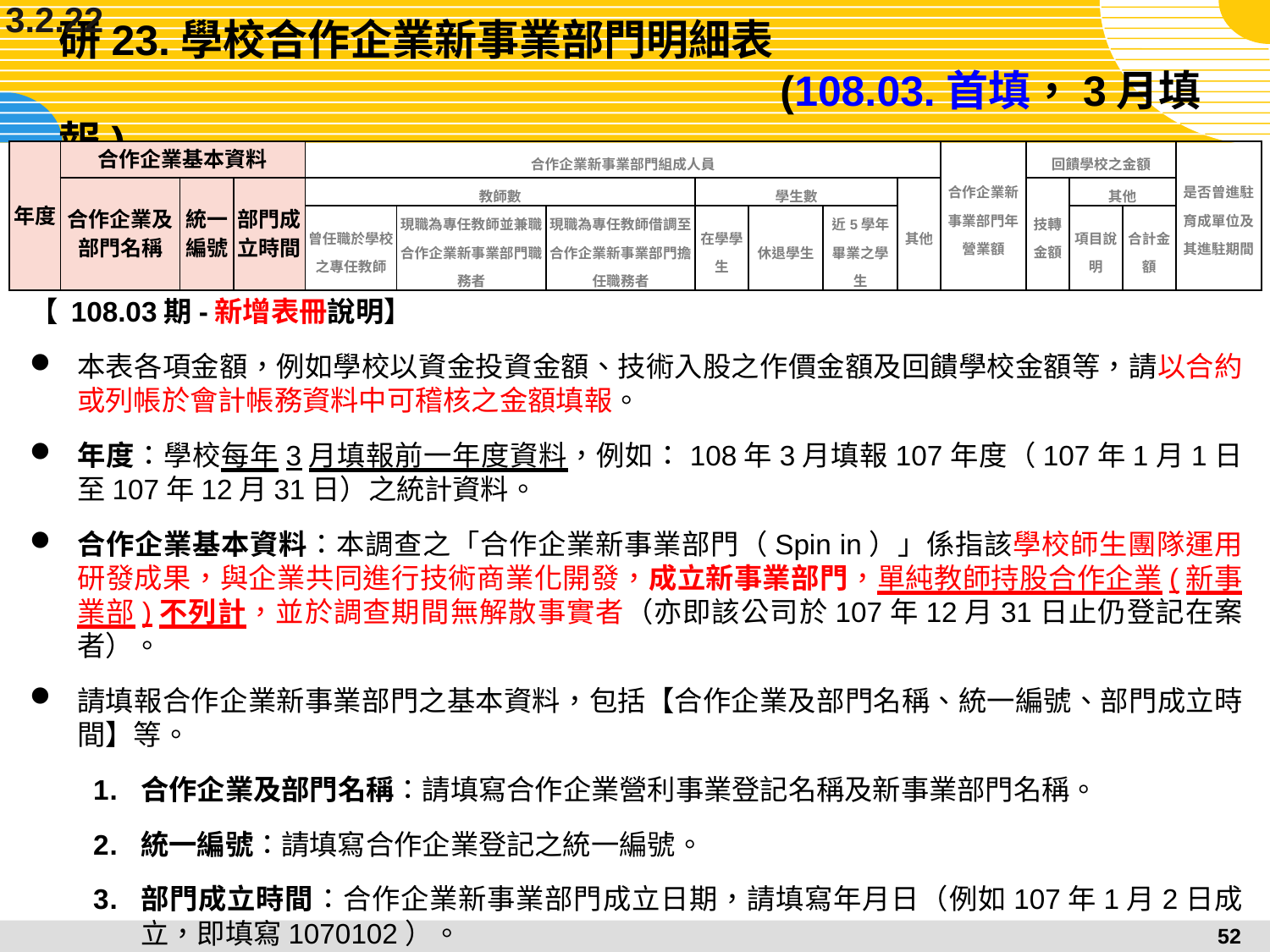

3.2.22
# 研23.學校合作企業新事業部門明細表								         	        (108.03.首填，3月填報)
| 年度 | 合作企業基本資料 |  |  | 合作企業新事業部門組成人員 |  |  |  |  |  |  | 合作企業新事業部門年營業額 | 回饋學校之金額 |  |  | 是否曾進駐育成單位及其進駐期間 |
| --- | --- | --- | --- | --- | --- | --- | --- | --- | --- | --- | --- | --- | --- | --- | --- |
|  | 合作企業及部門名稱 | 統一編號 | 部門成立時間 | 教師數 |  |  | 學生數 |  |  | 其他 |  | 技轉金額 | 其他 |  |  |
|  |  |  |  | 曾任職於學校之專任教師 | 現職為專任教師並兼職合作企業新事業部門職務者 | 現職為專任教師借調至合作企業新事業部門擔任職務者 | 在學學生 | 休退學生 | 近5學年畢業之學生 |  |  |  | 項目說明 | 合計金額 |  |
【 108.03期-新增表冊說明】
本表各項金額，例如學校以資金投資金額、技術入股之作價金額及回饋學校金額等，請以合約或列帳於會計帳務資料中可稽核之金額填報。
年度：學校每年3月填報前一年度資料，例如：108年3月填報107年度（107年1月1日至107年12月31日）之統計資料。
合作企業基本資料：本調查之「合作企業新事業部門（Spin in）」係指該學校師生團隊運用研發成果，與企業共同進行技術商業化開發，成立新事業部門，單純教師持股合作企業(新事業部)不列計，並於調查期間無解散事實者（亦即該公司於107年12月31日止仍登記在案者）。
請填報合作企業新事業部門之基本資料，包括【合作企業及部門名稱、統一編號、部門成立時間】等。
合作企業及部門名稱：請填寫合作企業營利事業登記名稱及新事業部門名稱。
統一編號：請填寫合作企業登記之統一編號。
部門成立時間：合作企業新事業部門成立日期，請填寫年月日（例如107年1月2日成立，即填寫1070102）。